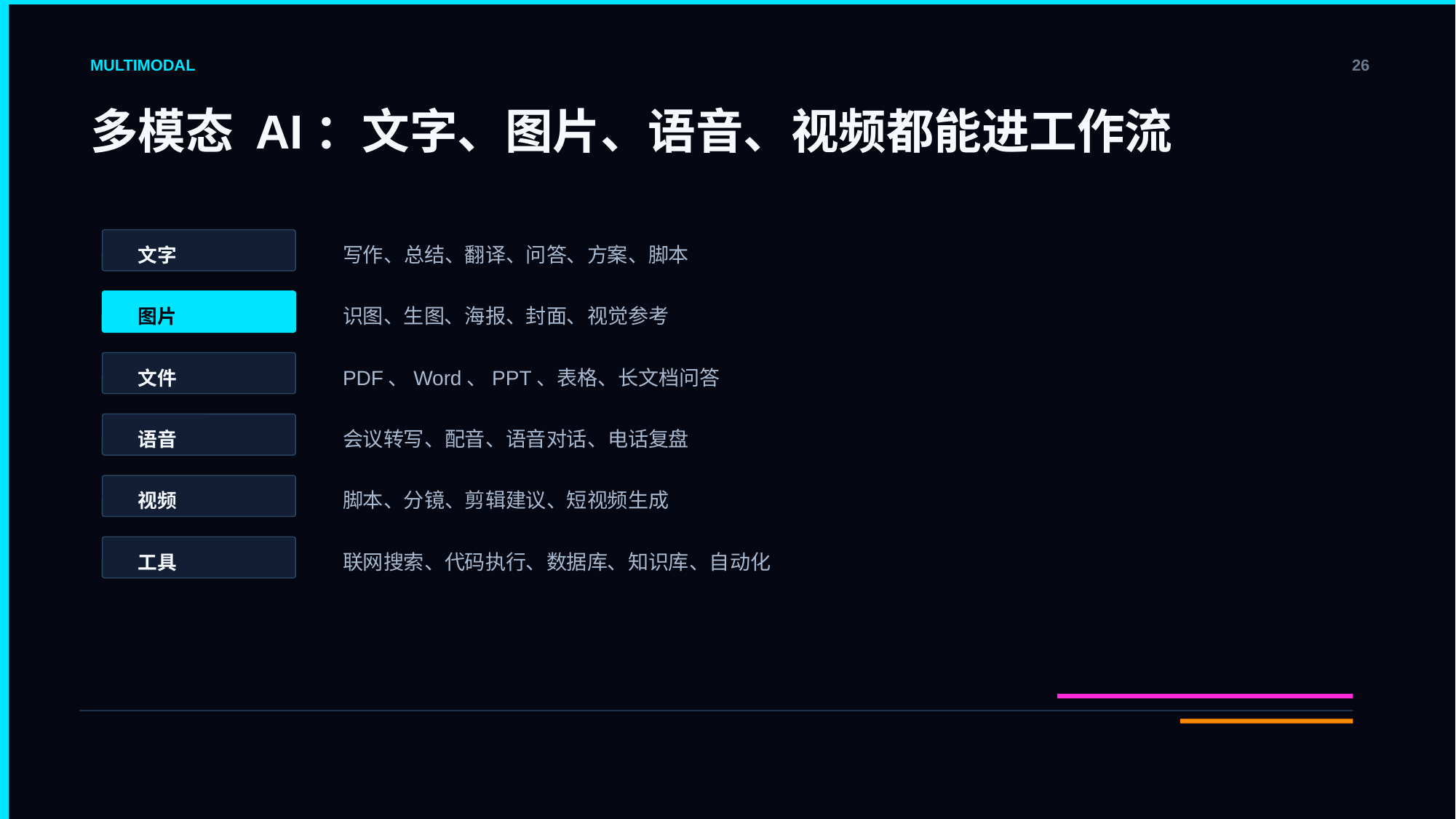

MULTIMODAL
26
多模态 AI：文字、图片、语音、视频都能进工作流

写作、总结、翻译、问答、方案、脚本
文字

识图、生图、海报、封面、视觉参考
图片

PDF、Word、PPT、表格、长文档问答
文件

会议转写、配音、语音对话、电话复盘
语音

脚本、分镜、剪辑建议、短视频生成
视频

联网搜索、代码执行、数据库、知识库、自动化
工具